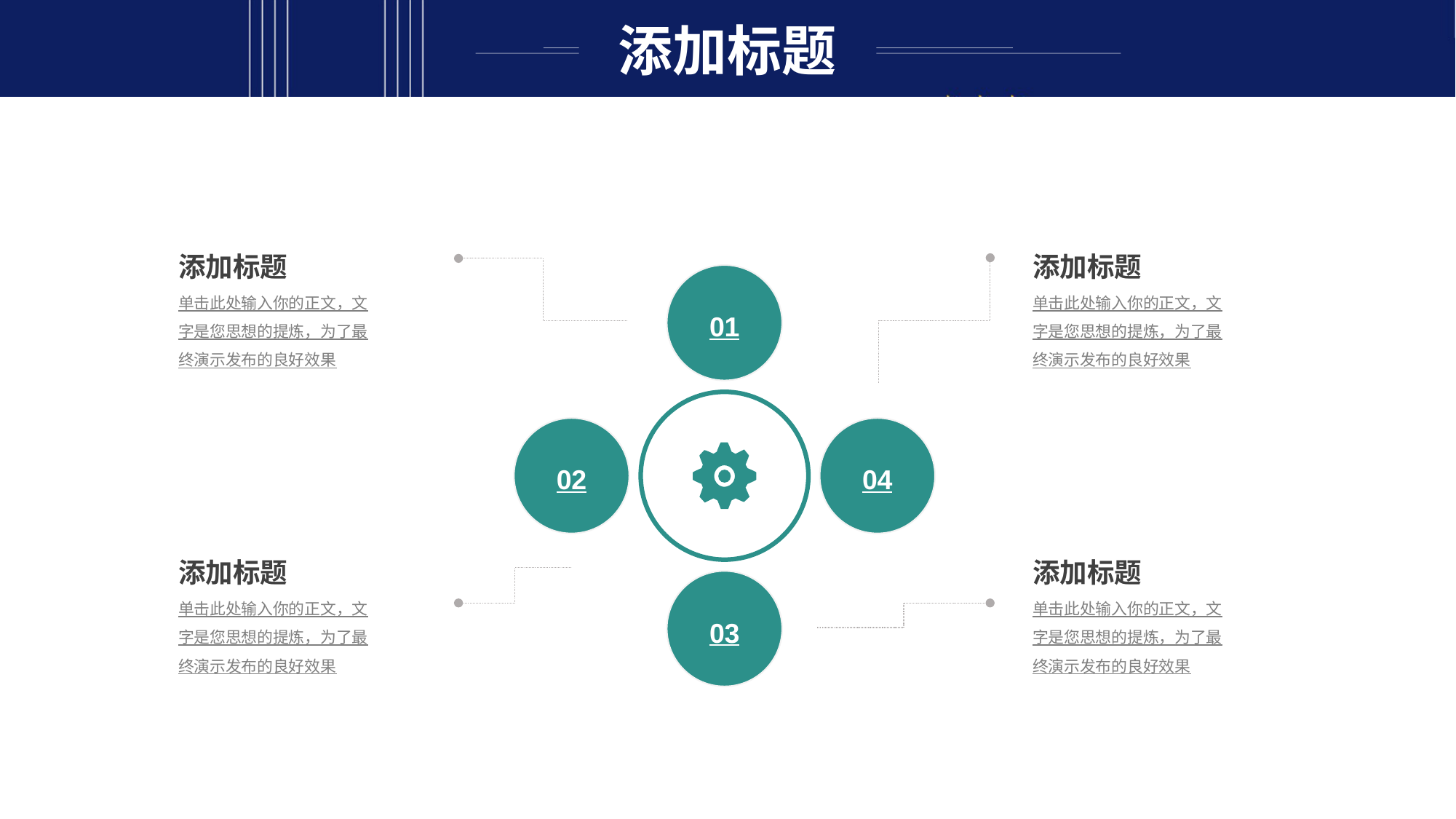

添加标题
添加标题
添加标题
01
单击此处输入你的正文，文字是您思想的提炼，为了最终演示发布的良好效果
单击此处输入你的正文，文字是您思想的提炼，为了最终演示发布的良好效果

02
04

添加标题
添加标题
03
单击此处输入你的正文，文字是您思想的提炼，为了最终演示发布的良好效果
单击此处输入你的正文，文字是您思想的提炼，为了最终演示发布的良好效果